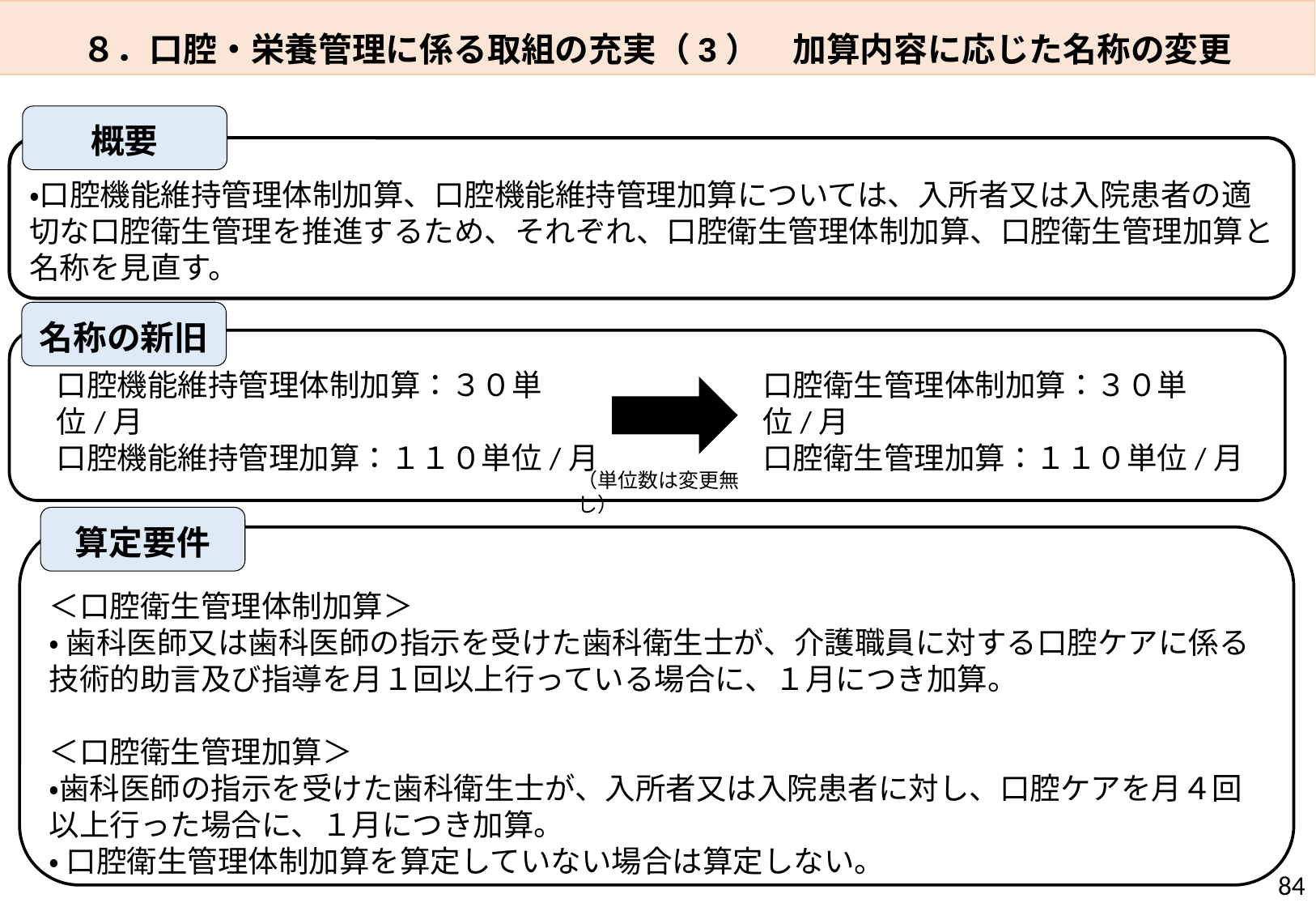

８．口腔・栄養管理に係る取組の充実（3）　加算内容に応じた名称の変更
概要

・口腔機能維持管理体制加算、口腔機能維持管理加算については、入所者又は入院患者の適切な口腔衛生管理を推進するため、それぞれ、口腔衛生管理体制加算、口腔衛生管理加算と名称を見直す。
名称の新旧

口腔機能維持管理体制加算：３０単位/月
口腔機能維持管理加算：１１０単位/月

口腔衛生管理体制加算：３０単位/月
口腔衛生管理加算：１１０単位/月

（単位数は変更無し）
算定要件

＜口腔衛生管理体制加算＞
・ 歯科医師又は歯科医師の指示を受けた歯科衛生士が、介護職員に対する口腔ケアに係る技術的助言及び指導を月１回以上行っている場合に、１月につき加算。

＜口腔衛生管理加算＞
・歯科医師の指示を受けた歯科衛生士が、入所者又は入院患者に対し、口腔ケアを月４回以上行った場合に、１月につき加算。
・ 口腔衛生管理体制加算を算定していない場合は算定しない。

84